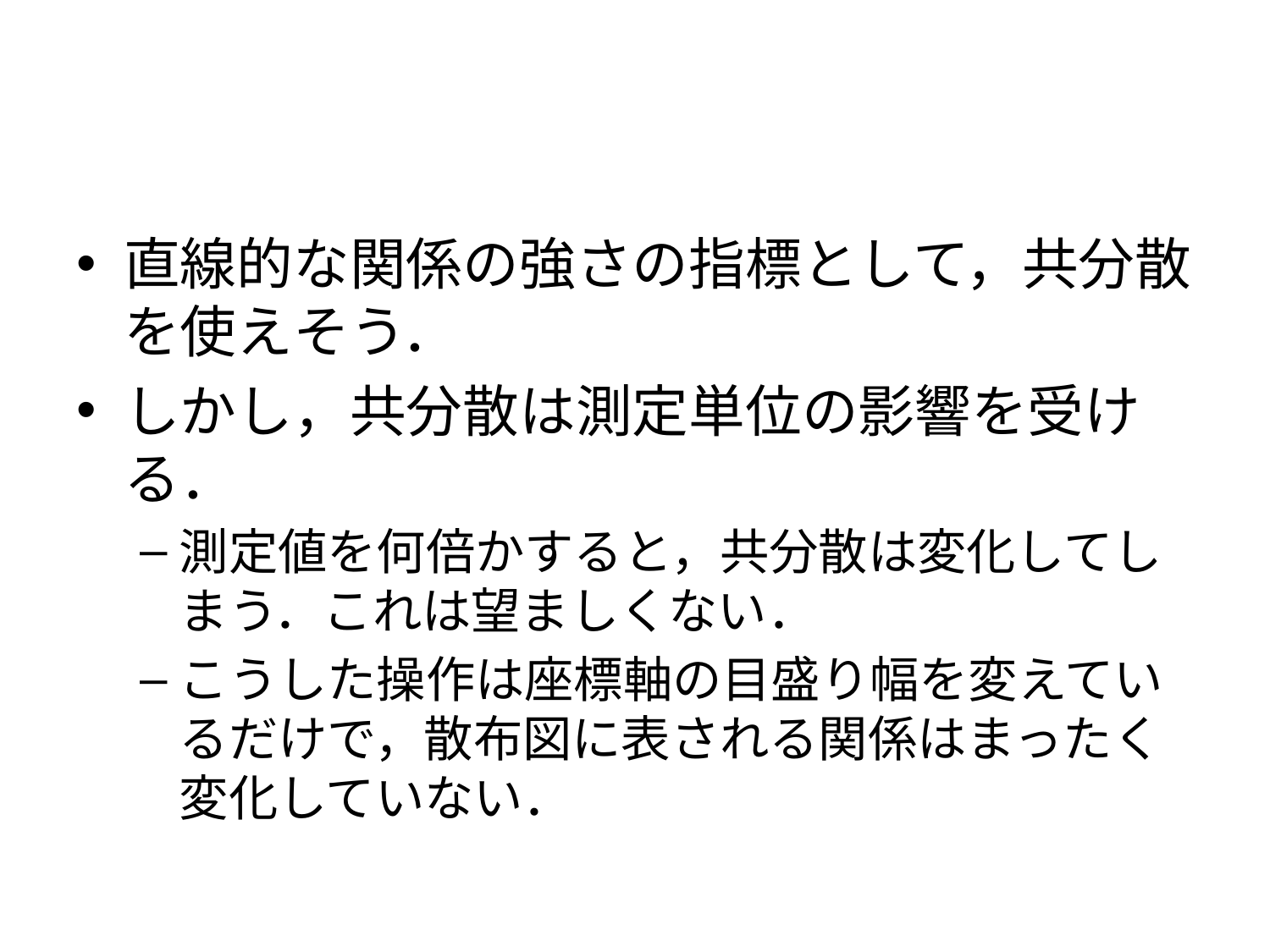

#
直線的な関係の強さの指標として，共分散を使えそう．
しかし，共分散は測定単位の影響を受ける．
測定値を何倍かすると，共分散は変化してしまう．これは望ましくない．
こうした操作は座標軸の目盛り幅を変えているだけで，散布図に表される関係はまったく変化していない．